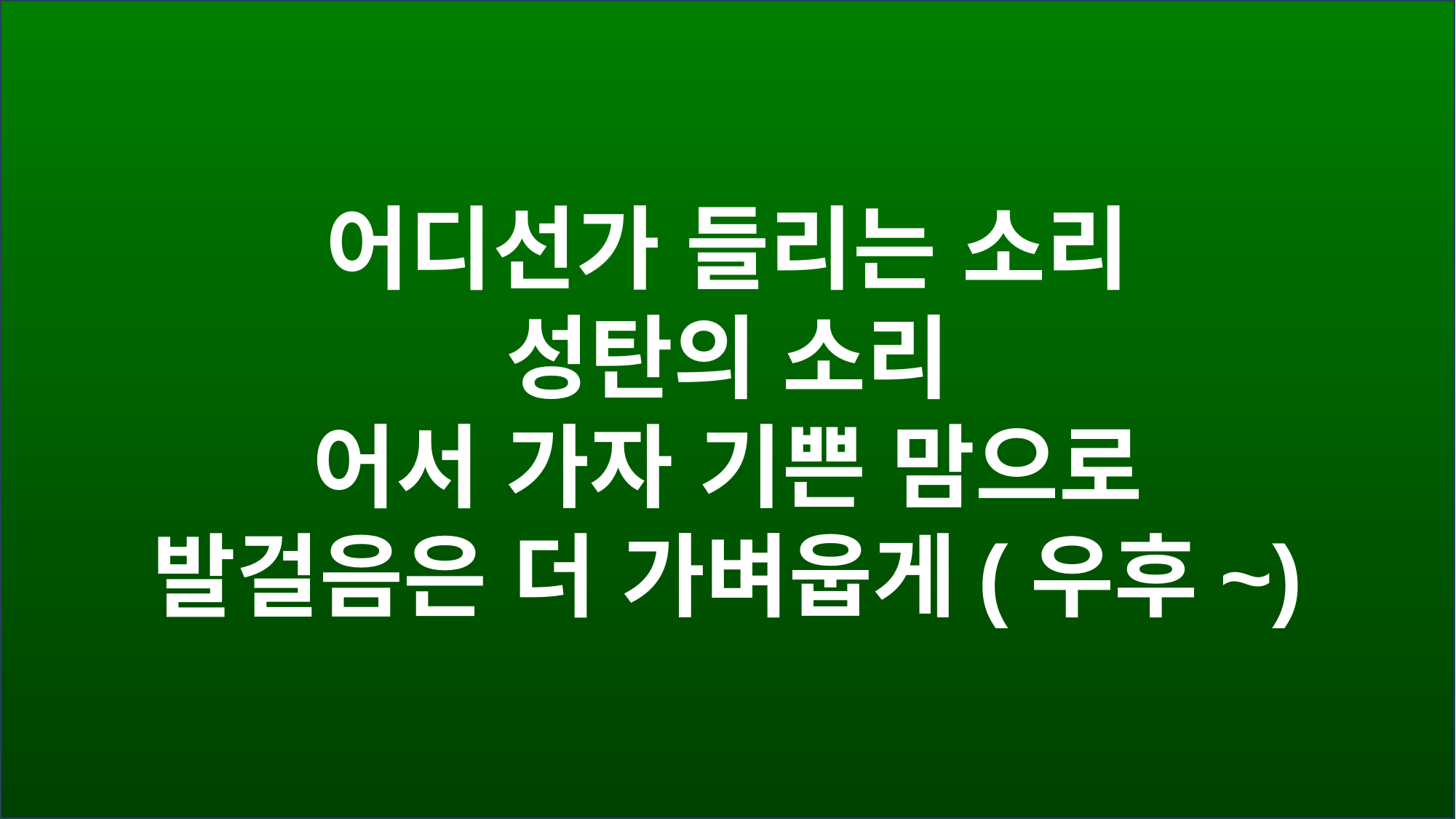

어디선가 들리는 소리
성탄의 소리
어서 가자 기쁜 맘으로
발걸음은 더 가벼웁게(우후~)
#
찬양해요~

찬양해요~